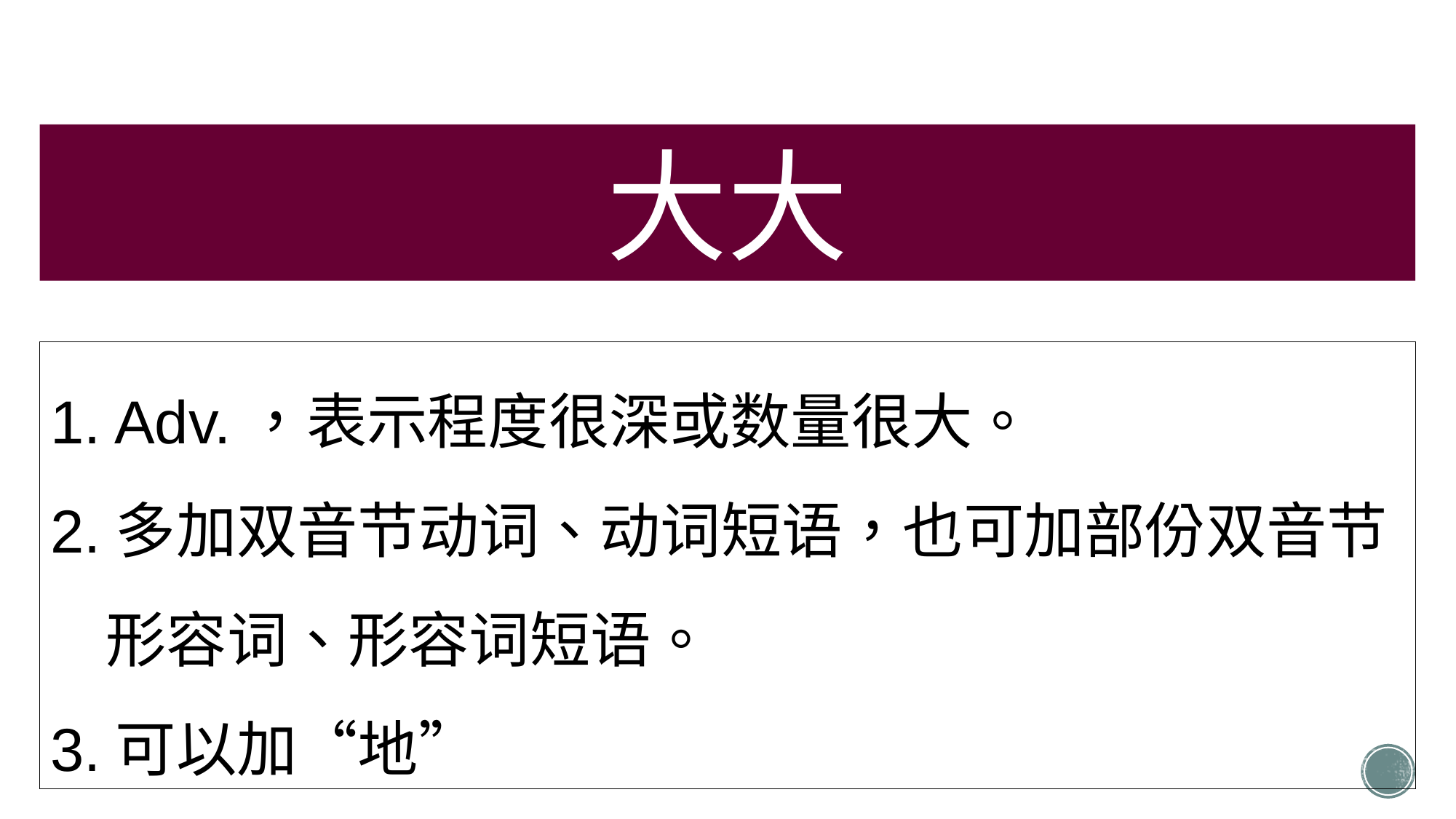

大大
1. Adv.，表示程度很深或数量很大。
2.多加双音节动词、动词短语，也可加部份双音节
   形容词、形容词短语。
3.可以加“地”